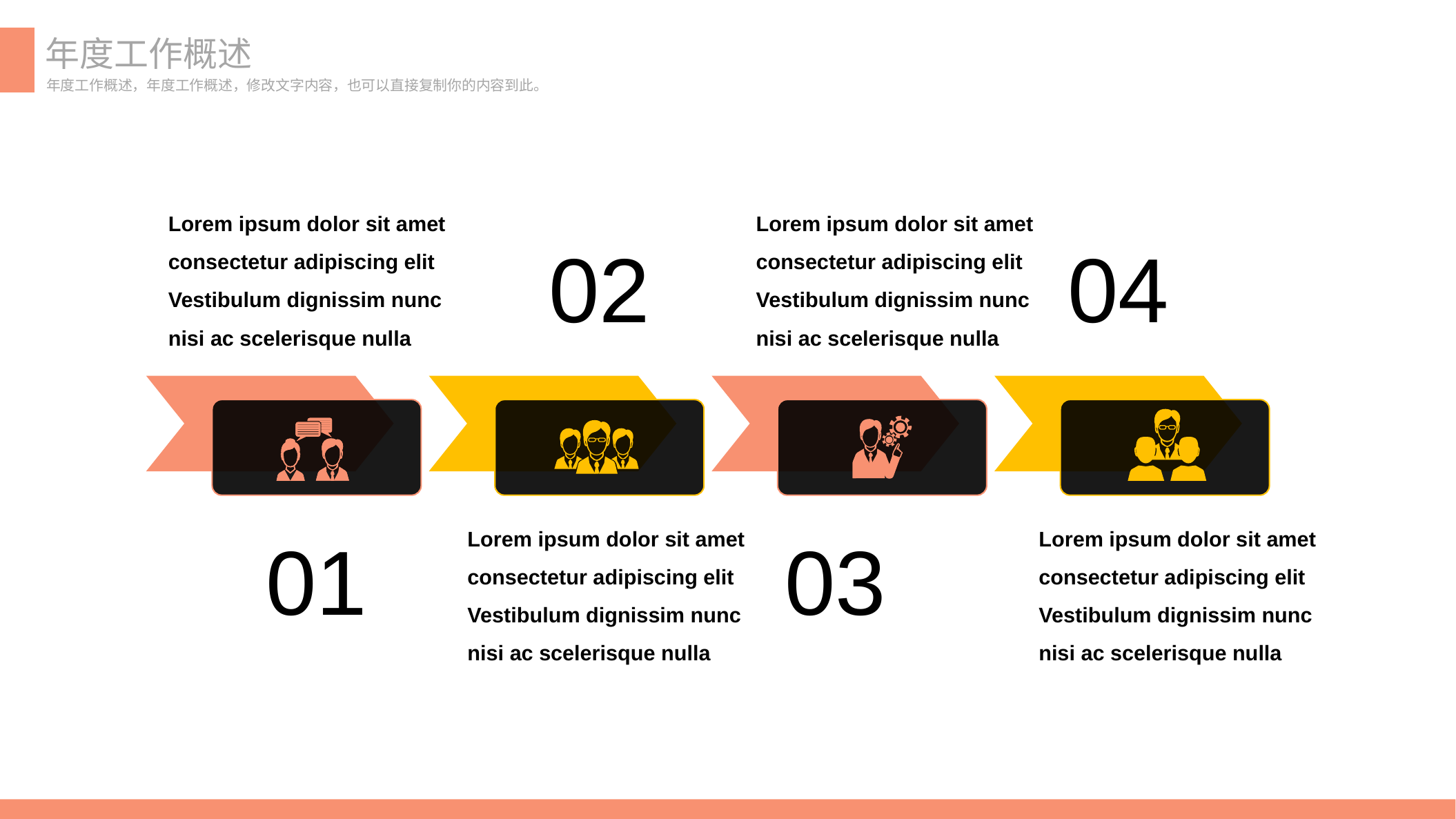

年度工作概述
年度工作概述，年度工作概述，修改文字内容，也可以直接复制你的内容到此。
Lorem ipsum dolor sit amet consectetur adipiscing elit
Vestibulum dignissim nunc nisi ac scelerisque nulla
Lorem ipsum dolor sit amet consectetur adipiscing elit
Vestibulum dignissim nunc nisi ac scelerisque nulla
02
04

Lorem ipsum dolor sit amet consectetur adipiscing elit
Vestibulum dignissim nunc nisi ac scelerisque nulla
Lorem ipsum dolor sit amet consectetur adipiscing elit
Vestibulum dignissim nunc nisi ac scelerisque nulla
03
01